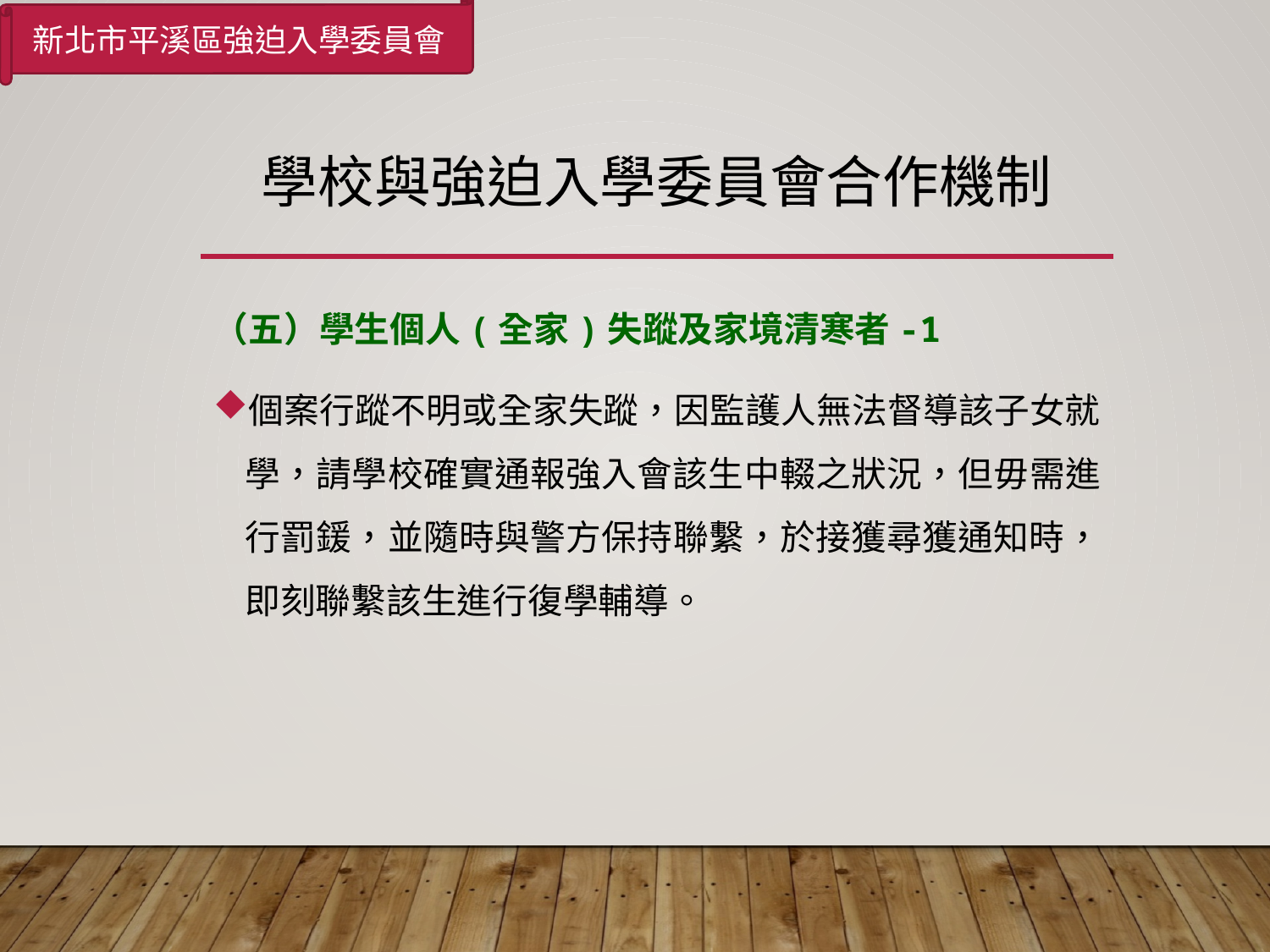

新北市平溪區強迫入學委員會
# 學校與強迫入學委員會合作機制
（五）學生個人(全家)失蹤及家境清寒者-1
個案行蹤不明或全家失蹤，因監護人無法督導該子女就學，請學校確實通報強入會該生中輟之狀況，但毋需進行罰鍰，並隨時與警方保持聯繫，於接獲尋獲通知時，即刻聯繫該生進行復學輔導。